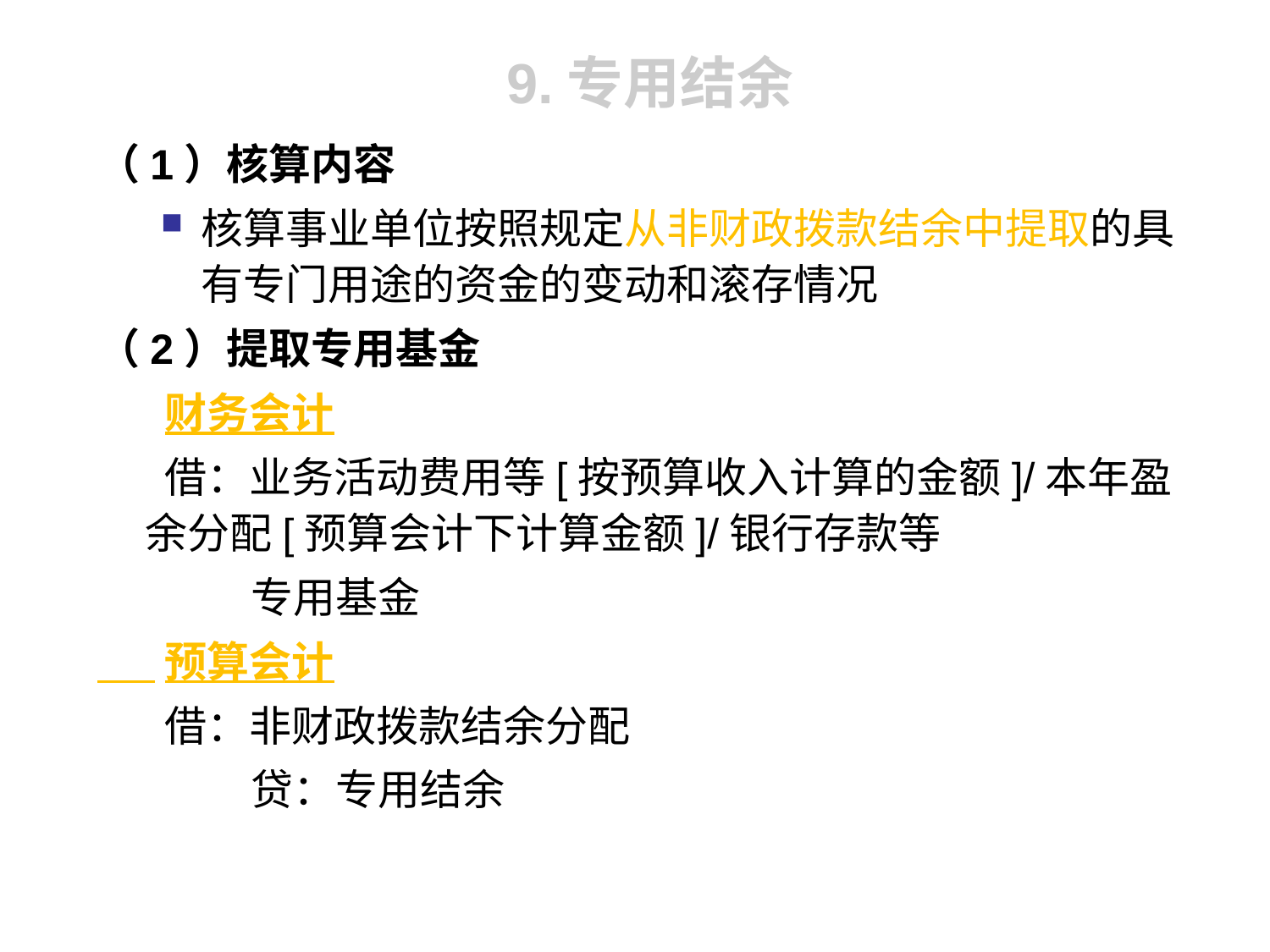

# 9.专用结余
（1）核算内容
核算事业单位按照规定从非财政拨款结余中提取的具有专门用途的资金的变动和滚存情况
（2）提取专用基金
      财务会计
      借：业务活动费用等[按预算收入计算的金额]/本年盈余分配[预算会计下计算金额]/银行存款等
               专用基金
      预算会计
      借：非财政拨款结余分配
               贷：专用结余

191